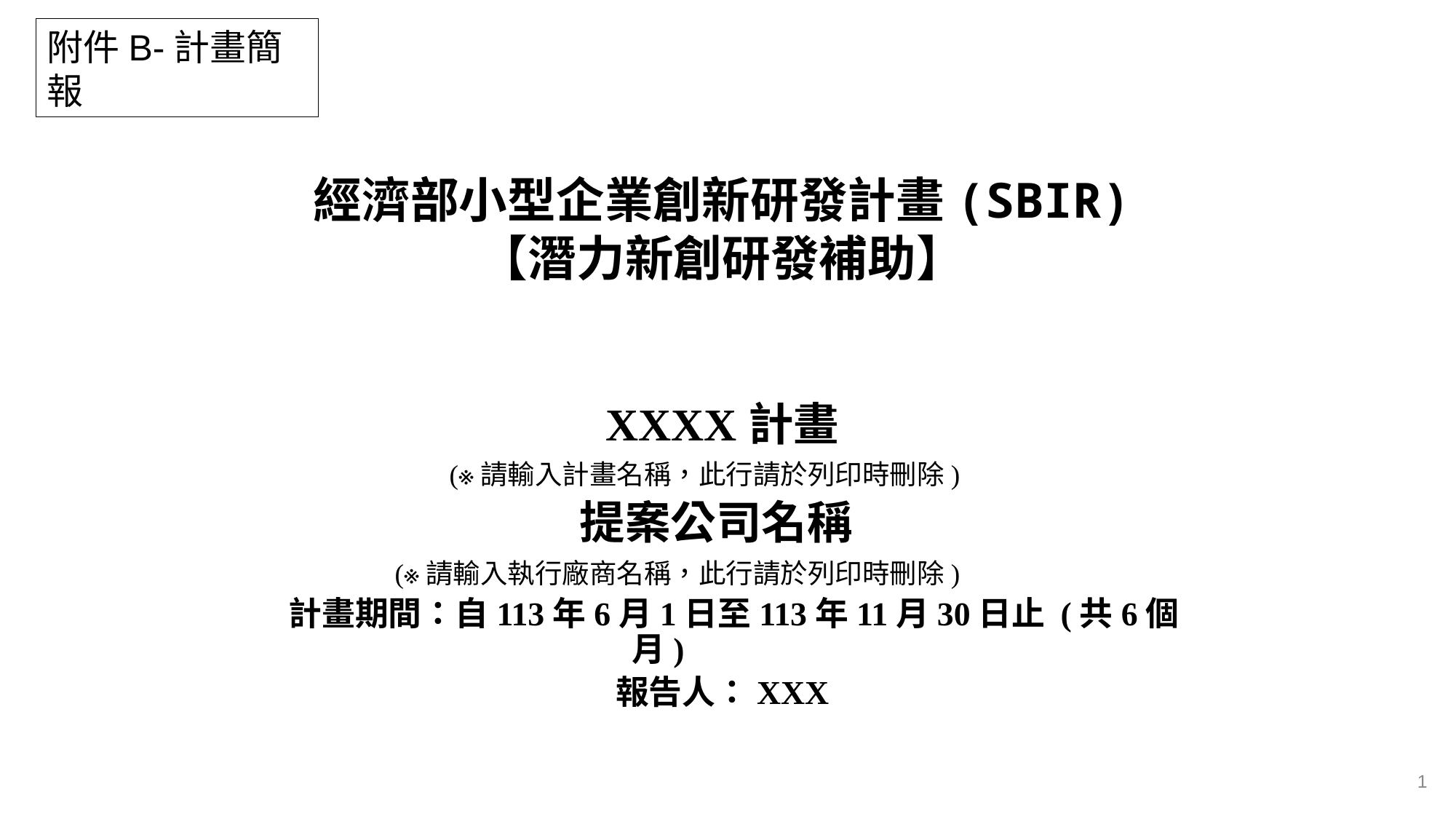

附件B-計畫簡報
經濟部小型企業創新研發計畫(SBIR)
【潛力新創研發補助】
XXXX計畫
(※請輸入計畫名稱，此行請於列印時刪除)
 提案公司名稱
(※請輸入執行廠商名稱，此行請於列印時刪除)
  計畫期間：自113年6月1日至113年11月30日止 (共6個月)
報告人：XXX
1